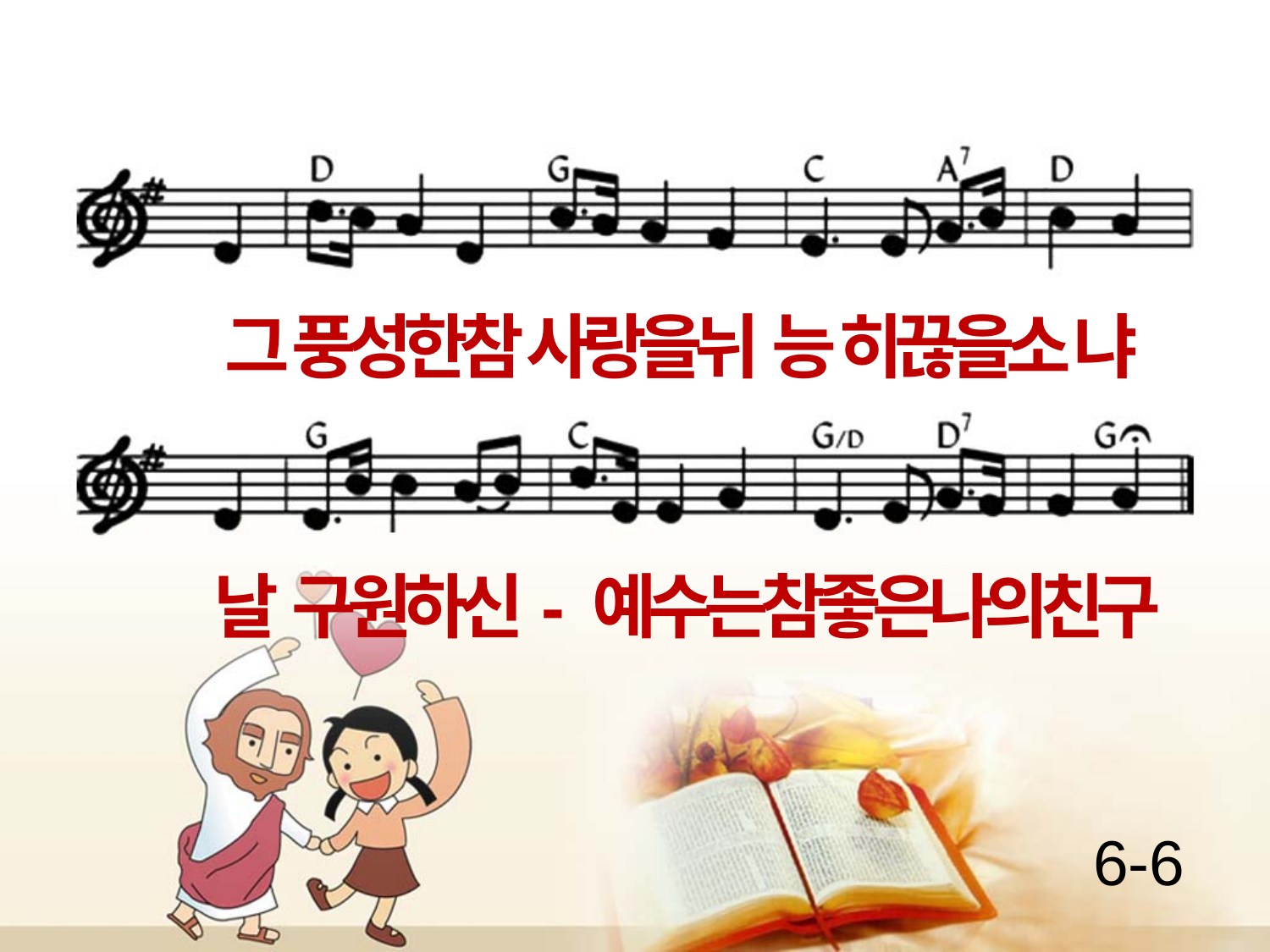

그 풍성한참 사랑을뉘  능 히끊을소 냐
날  구원하신- 예수는참좋은나의친구
6-6